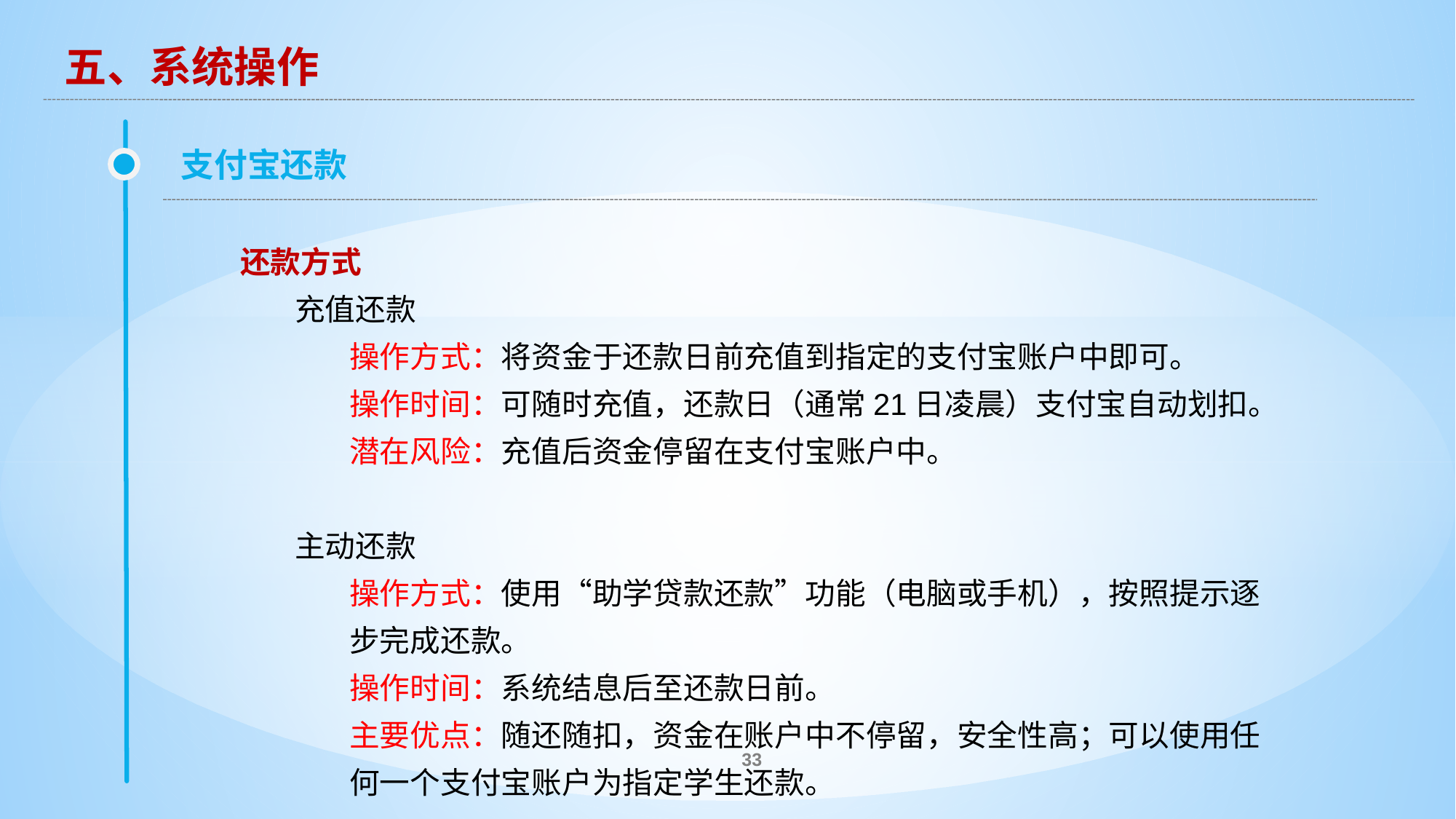

五、系统操作

支付宝还款

还款方式
充值还款
操作方式：将资金于还款日前充值到指定的支付宝账户中即可。
操作时间：可随时充值，还款日（通常21日凌晨）支付宝自动划扣。
潜在风险：充值后资金停留在支付宝账户中。

主动还款
操作方式：使用“助学贷款还款”功能（电脑或手机），按照提示逐步完成还款。
操作时间：系统结息后至还款日前。
主要优点：随还随扣，资金在账户中不停留，安全性高；可以使用任何一个支付宝账户为指定学生还款。
33